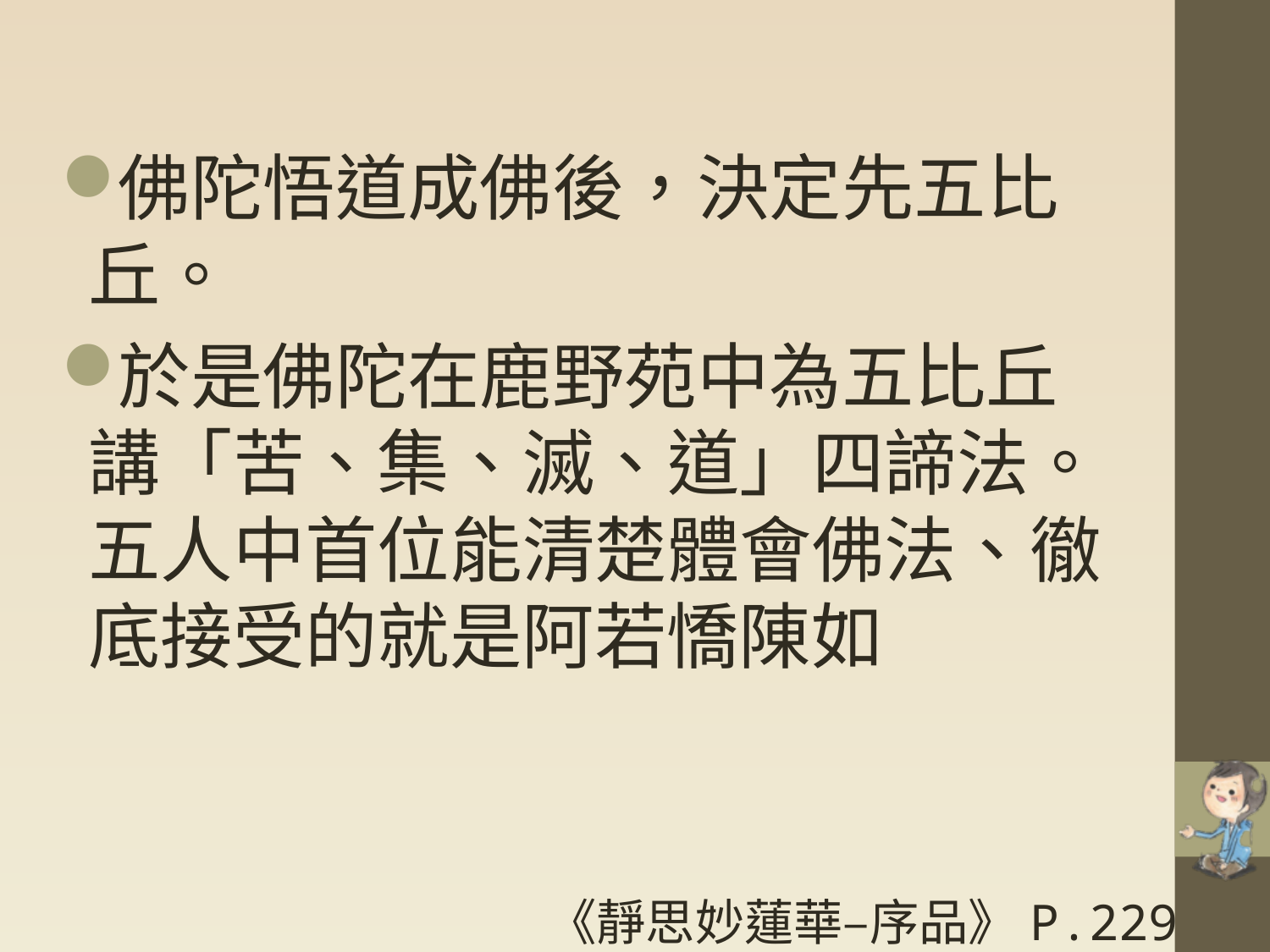

佛陀悟道成佛後，決定先五比丘。
於是佛陀在鹿野苑中為五比丘講「苦、集、滅、道」四諦法。五人中首位能清楚體會佛法、徹底接受的就是阿若憍陳如

《靜思妙蓮華–序品》P.229